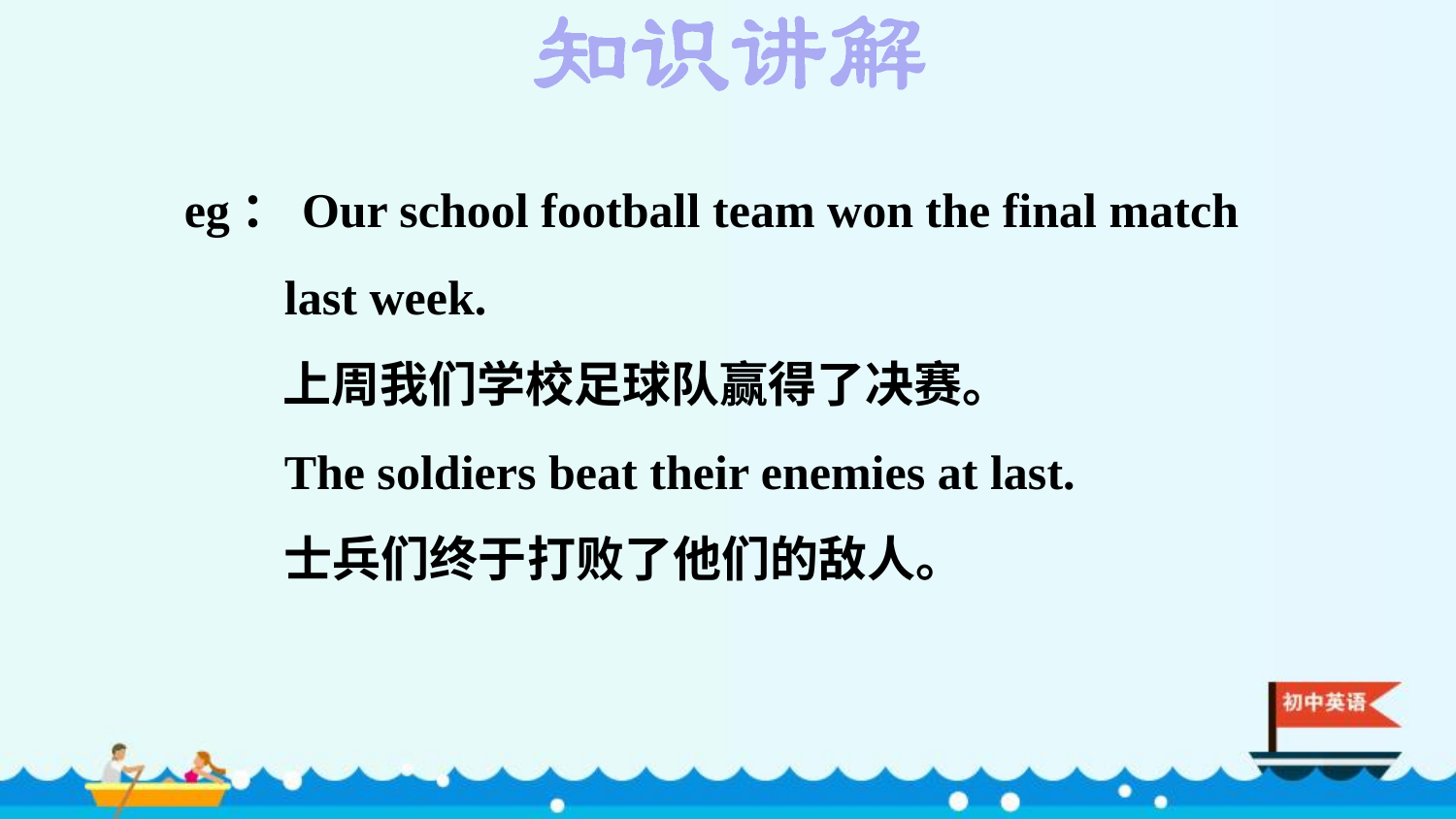

eg：Our school football team won the final match last week.
        上周我们学校足球队赢得了决赛。
The soldiers beat their enemies at last.
士兵们终于打败了他们的敌人。